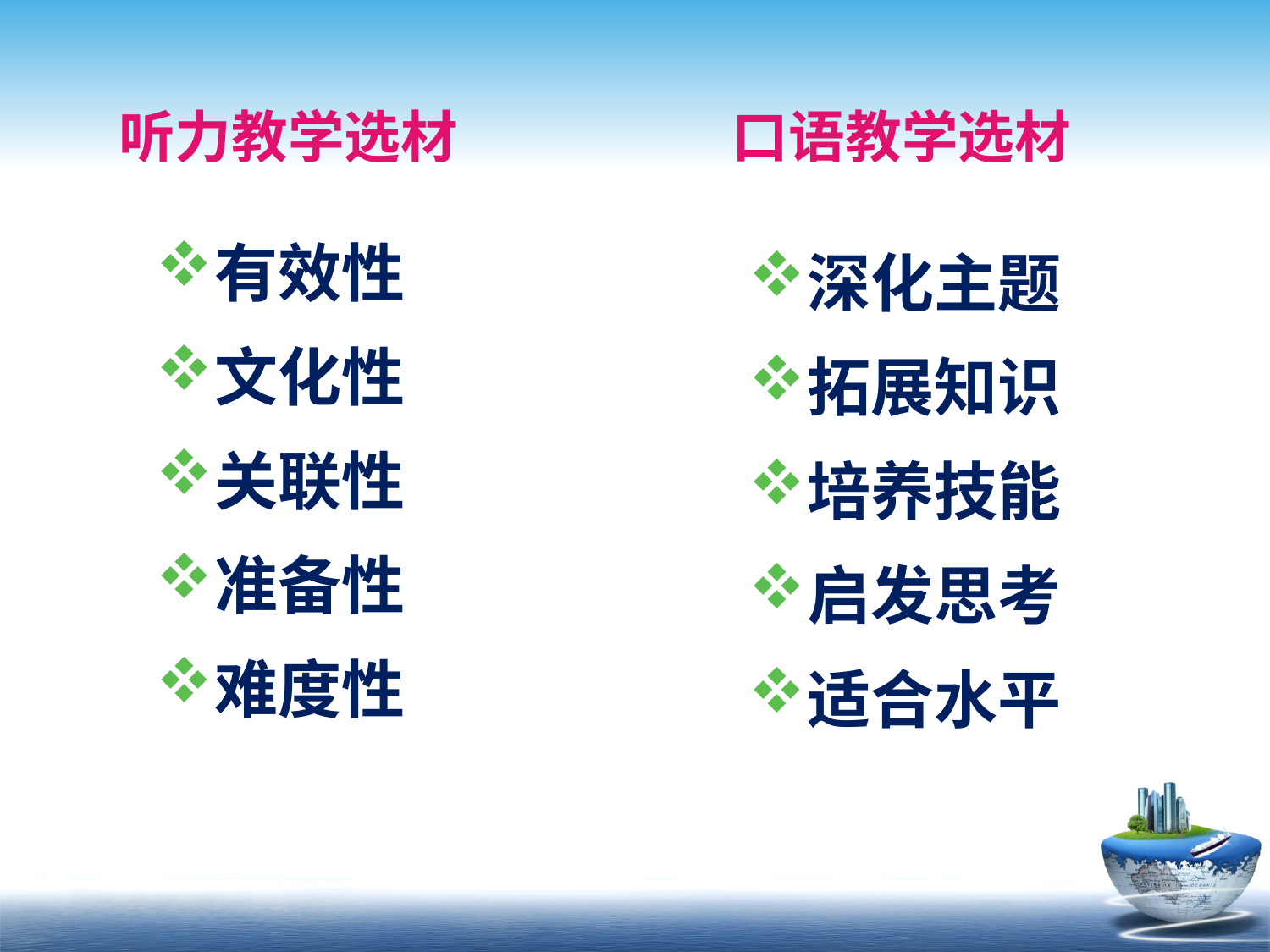

# 听力教学选材
口语教学选材
有效性
文化性
关联性
准备性
难度性

深化主题
拓展知识
培养技能
启发思考
适合水平